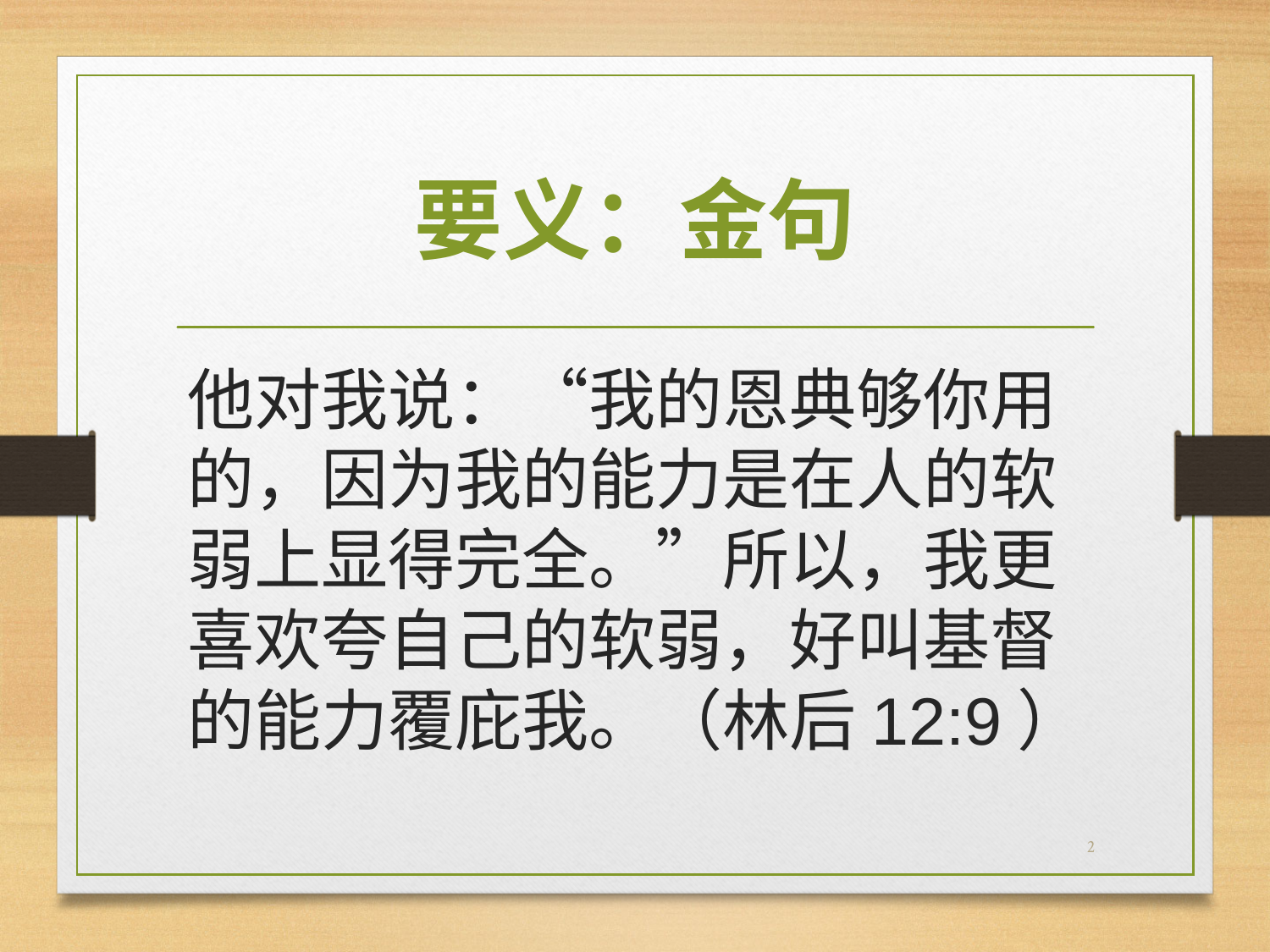

# 要义：金句
他对我说：“我的恩典够你用的，因为我的能力是在人的软弱上显得完全。”所以，我更喜欢夸自己的软弱，好叫基督的能力覆庇我。（林后12:9）
2